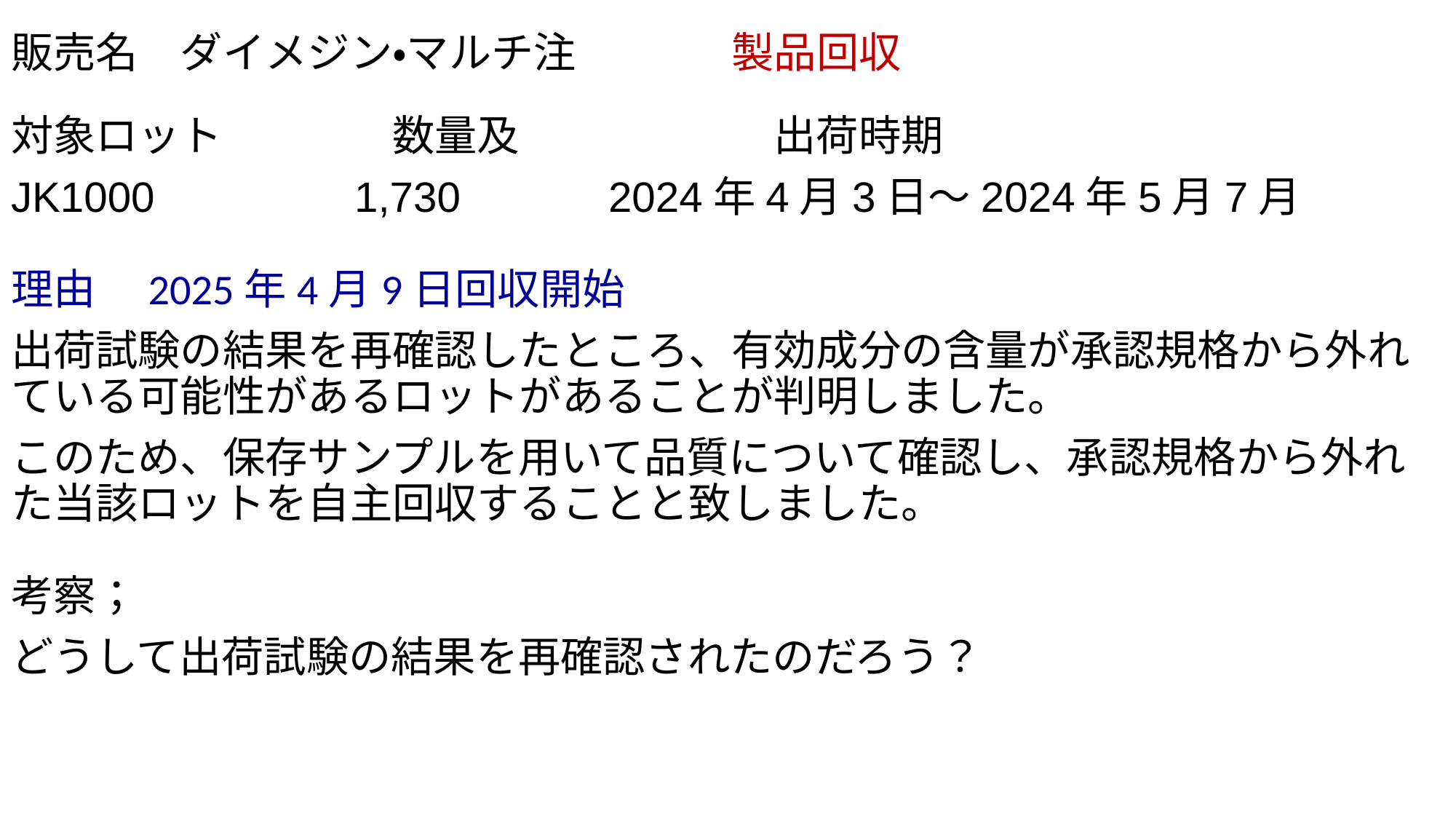

# 販売名　ダイメジン・マルチ注 　　 　 製品回収
対象ロット　　　　数量及　　　　　　出荷時期
JK1000　　　　 1,730　　　2024年4月3日～2024年5月7月

理由　2025年4月9日回収開始
出荷試験の結果を再確認したところ、有効成分の含量が承認規格から外れている可能性があるロットがあることが判明しました。
このため、保存サンプルを用いて品質について確認し、承認規格から外れた当該ロットを自主回収することと致しました。

考察；
どうして出荷試験の結果を再確認されたのだろう？